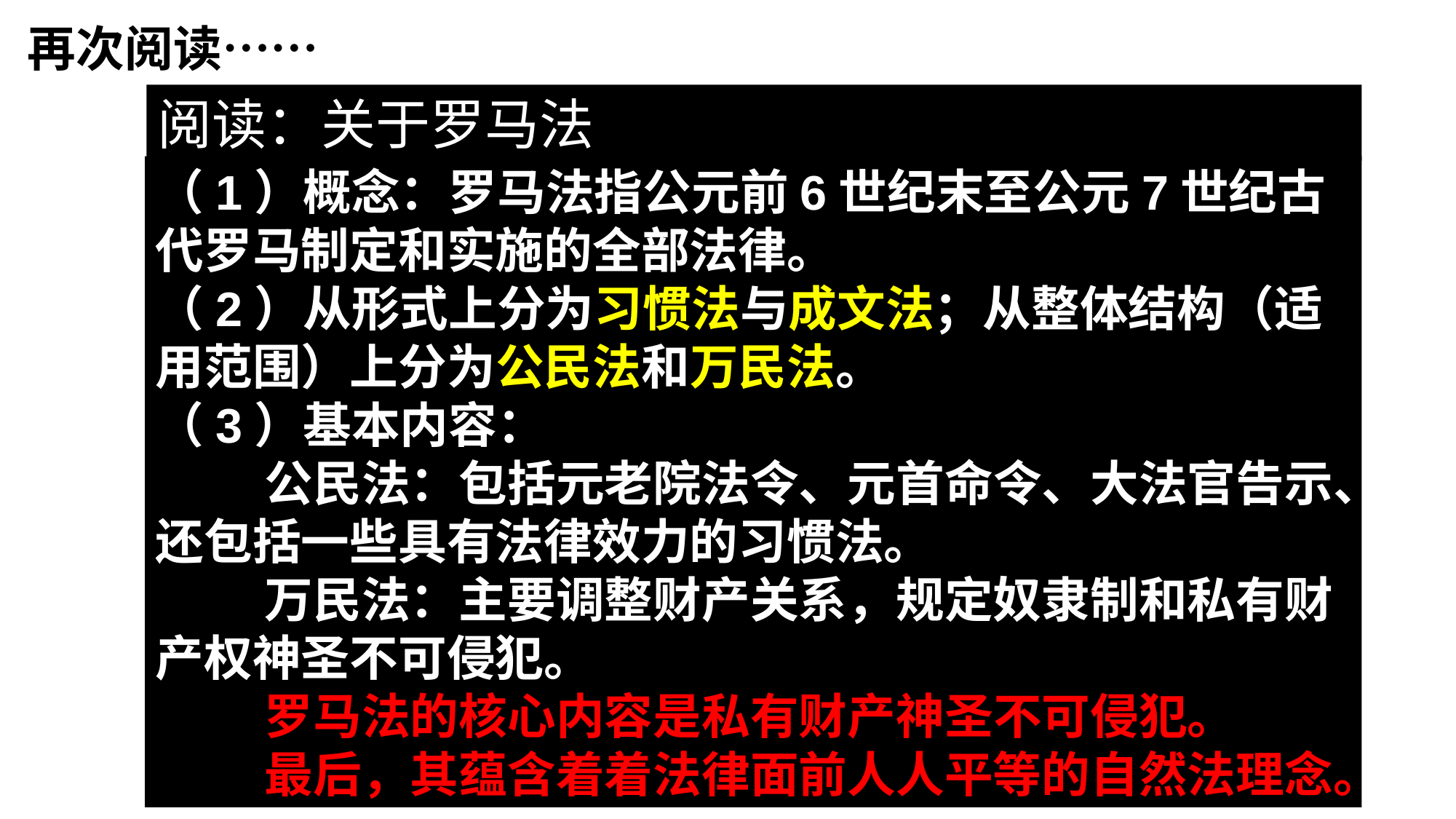

再次阅读……
阅读：关于罗马法
（1）概念：罗马法指公元前6世纪末至公元7世纪古代罗马制定和实施的全部法律。
（2）从形式上分为习惯法与成文法；从整体结构（适用范围）上分为公民法和万民法。
（3）基本内容：
	公民法：包括元老院法令、元首命令、大法官告示、还包括一些具有法律效力的习惯法。
	万民法：主要调整财产关系，规定奴隶制和私有财产权神圣不可侵犯。
	罗马法的核心内容是私有财产神圣不可侵犯。
	最后，其蕴含着着法律面前人人平等的自然法理念。